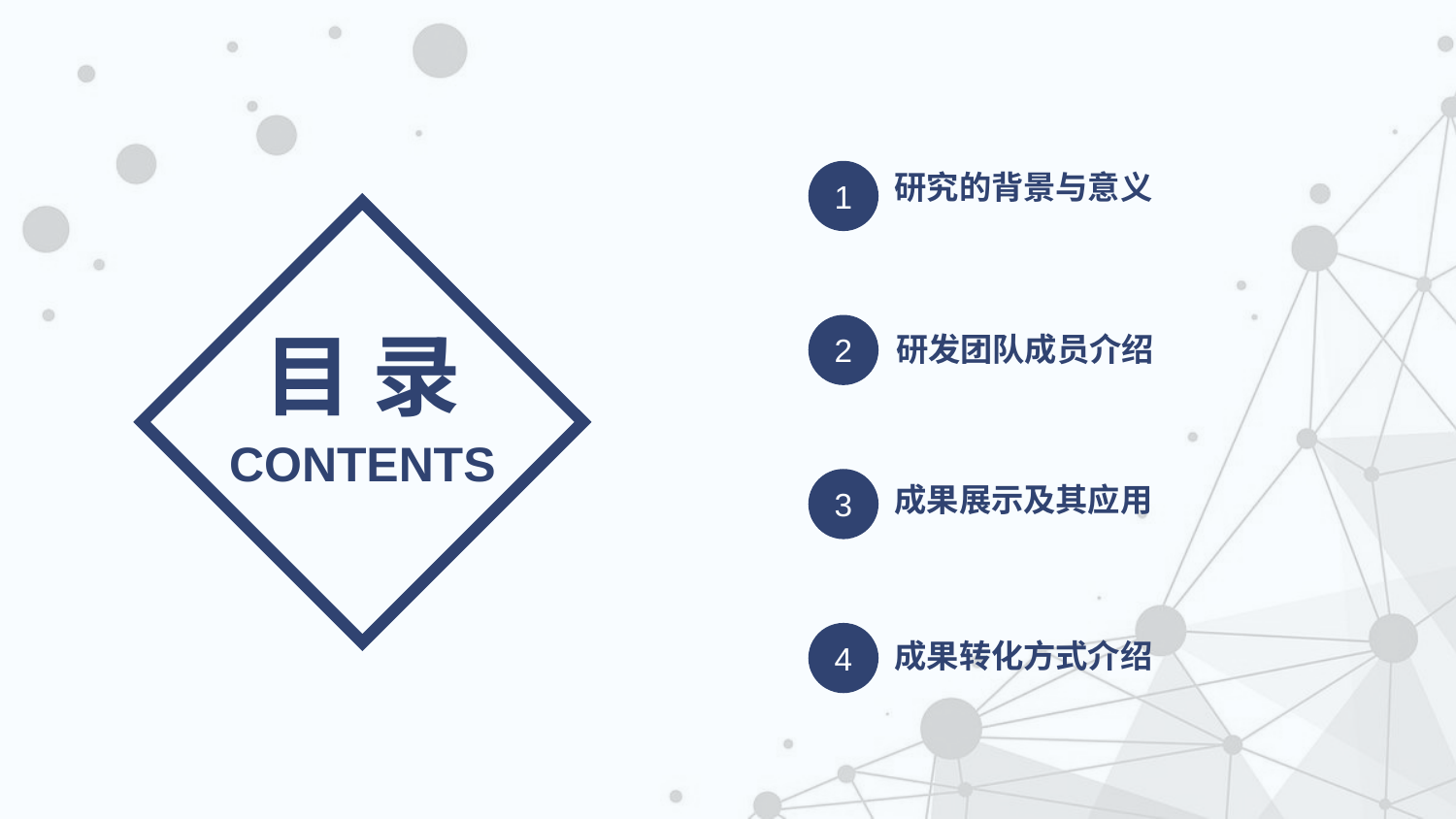

研究的背景与意义
1

目 录
2
研发团队成员介绍
CONTENTS
3
成果展示及其应用
4
成果转化方式介绍